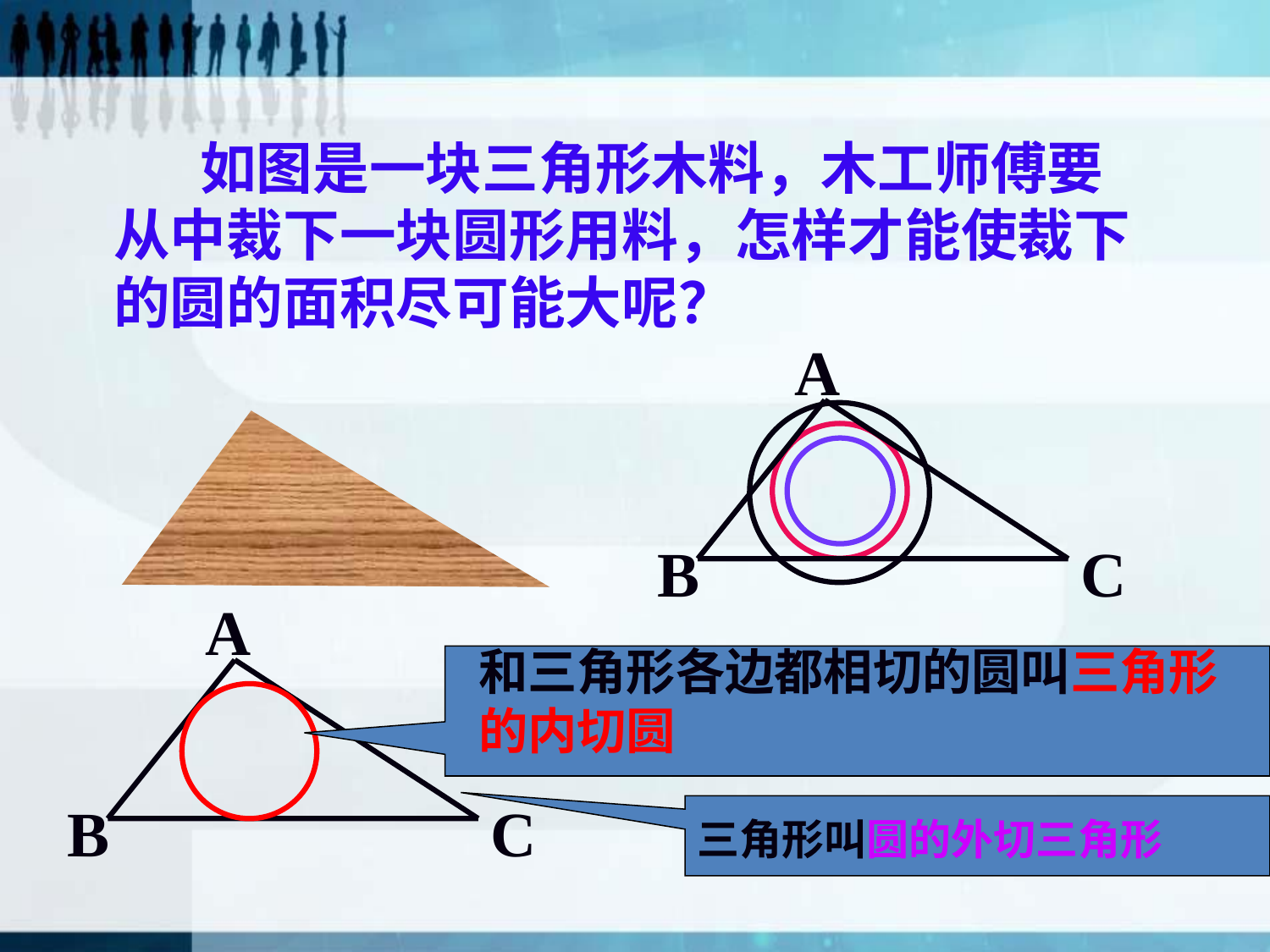

如图是一块三角形木料，木工师傅要从中裁下一块圆形用料，怎样才能使裁下的圆的面积尽可能大呢？

A

B
C

A

B
C

和三角形各边都相切的圆叫三角形的内切圆

三角形叫圆的外切三角形